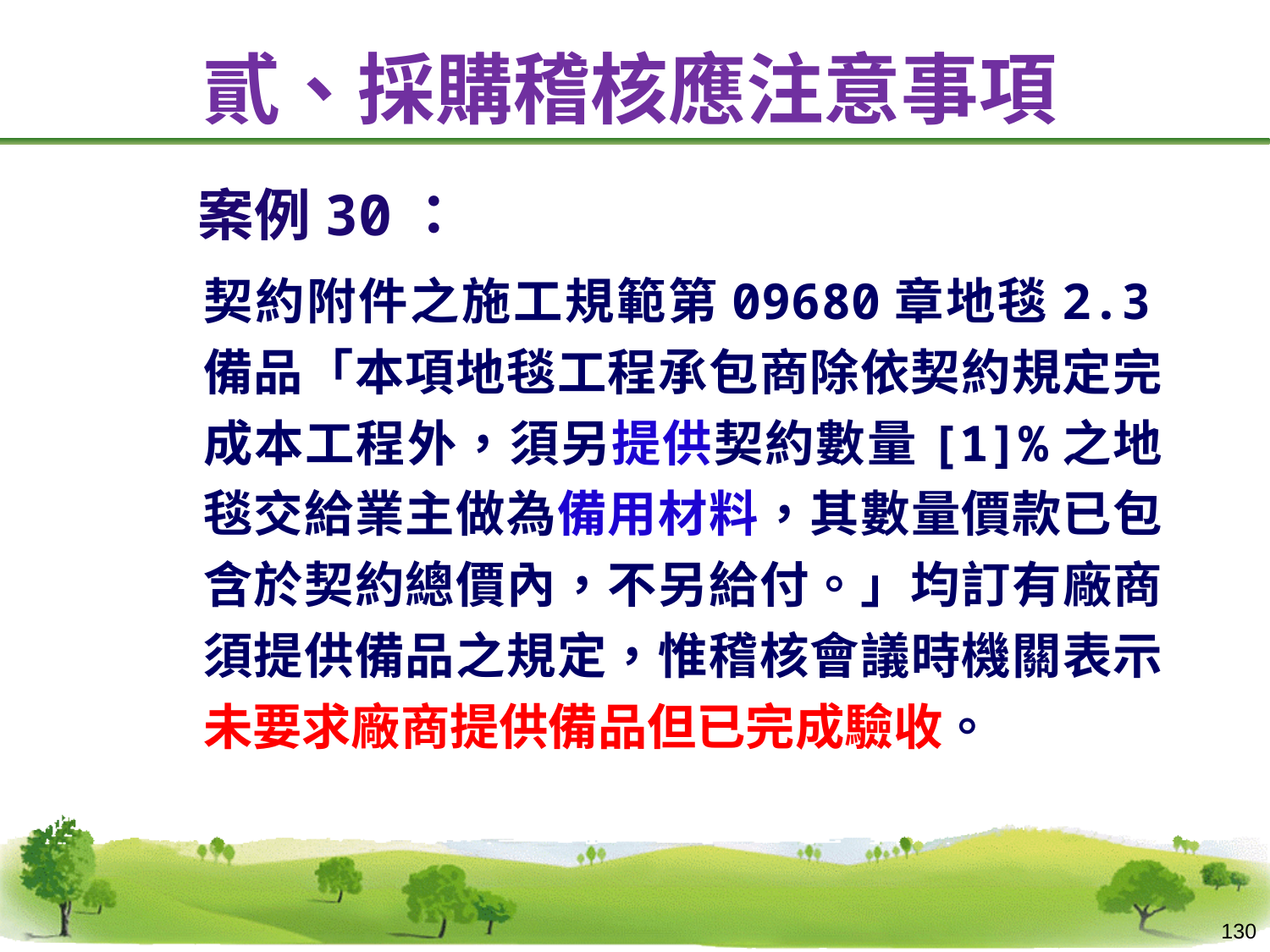

# 貳、採購稽核應注意事項
　案例30：
契約附件之施工規範第09680章地毯2.3備品「本項地毯工程承包商除依契約規定完成本工程外，須另提供契約數量[1]%之地毯交給業主做為備用材料，其數量價款已包含於契約總價內，不另給付。」均訂有廠商須提供備品之規定，惟稽核會議時機關表示未要求廠商提供備品但已完成驗收。
130